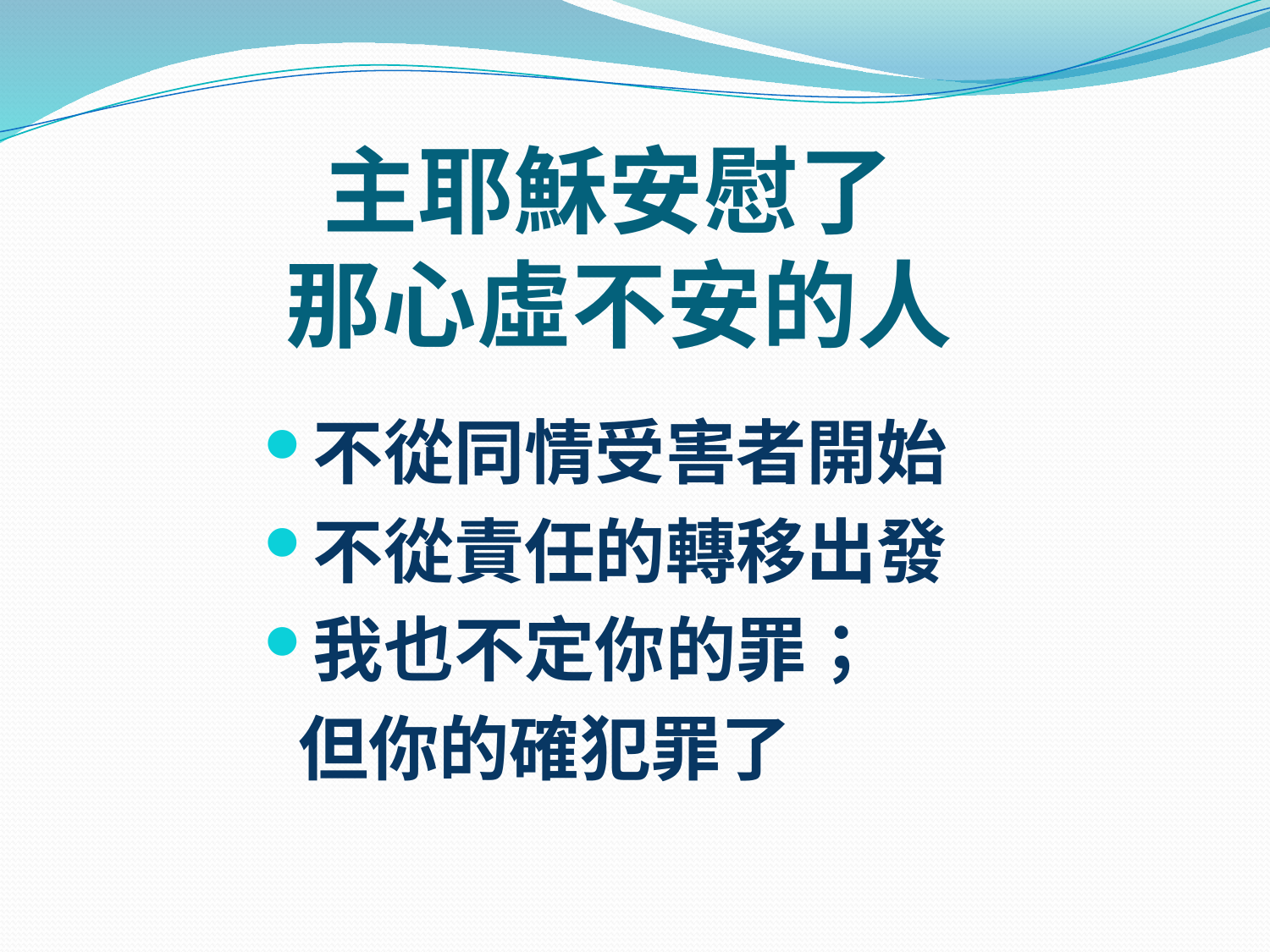

# 主耶穌安慰了 那心虛不安的人
不從同情受害者開始
不從責任的轉移出發
我也不定你的罪；
	但你的確犯罪了